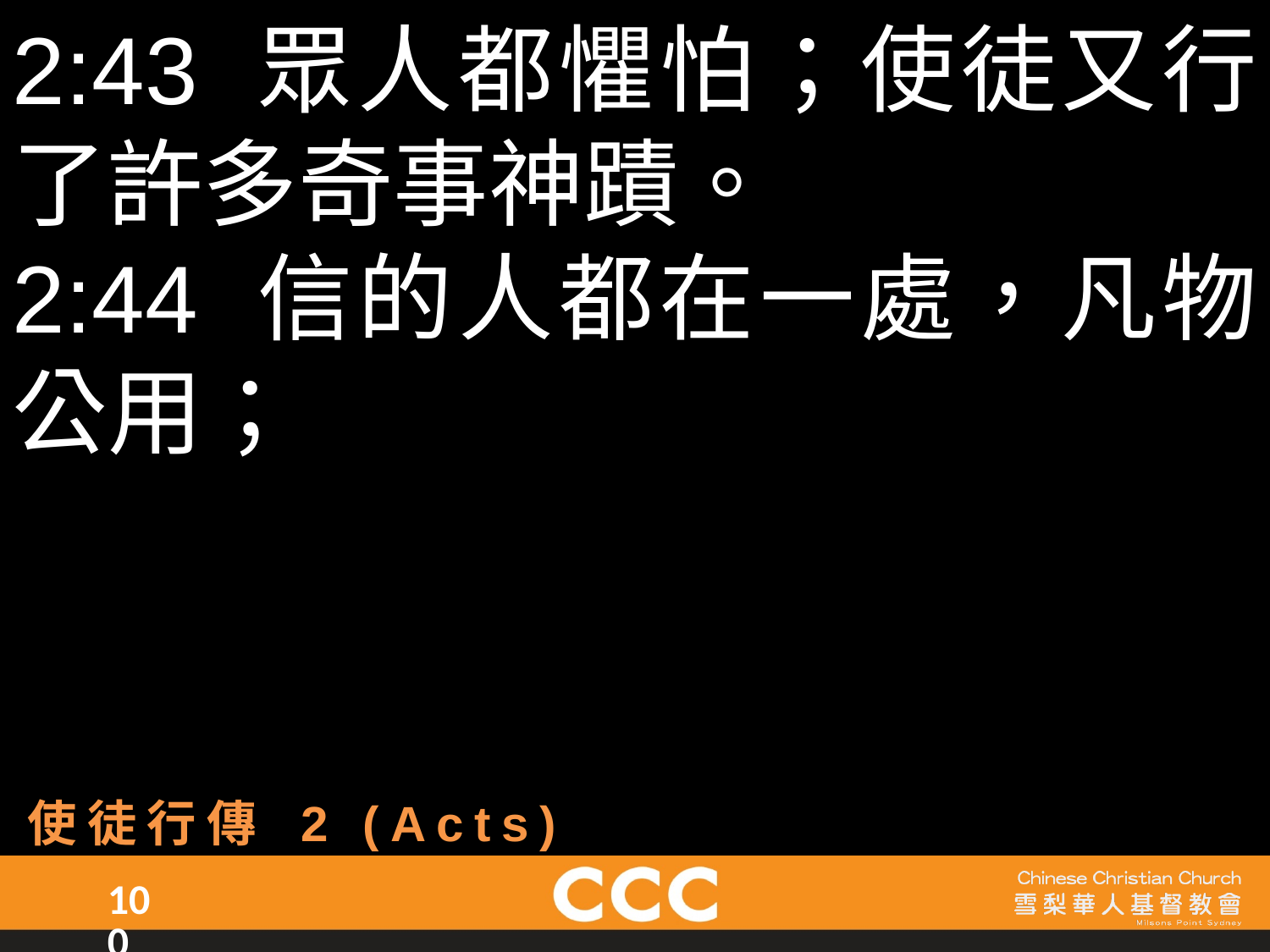

2:43 眾人都懼怕；使徒又行了許多奇事神蹟。
2:44 信的人都在一處，凡物公用；
使徒行傳 2 (Acts)
100